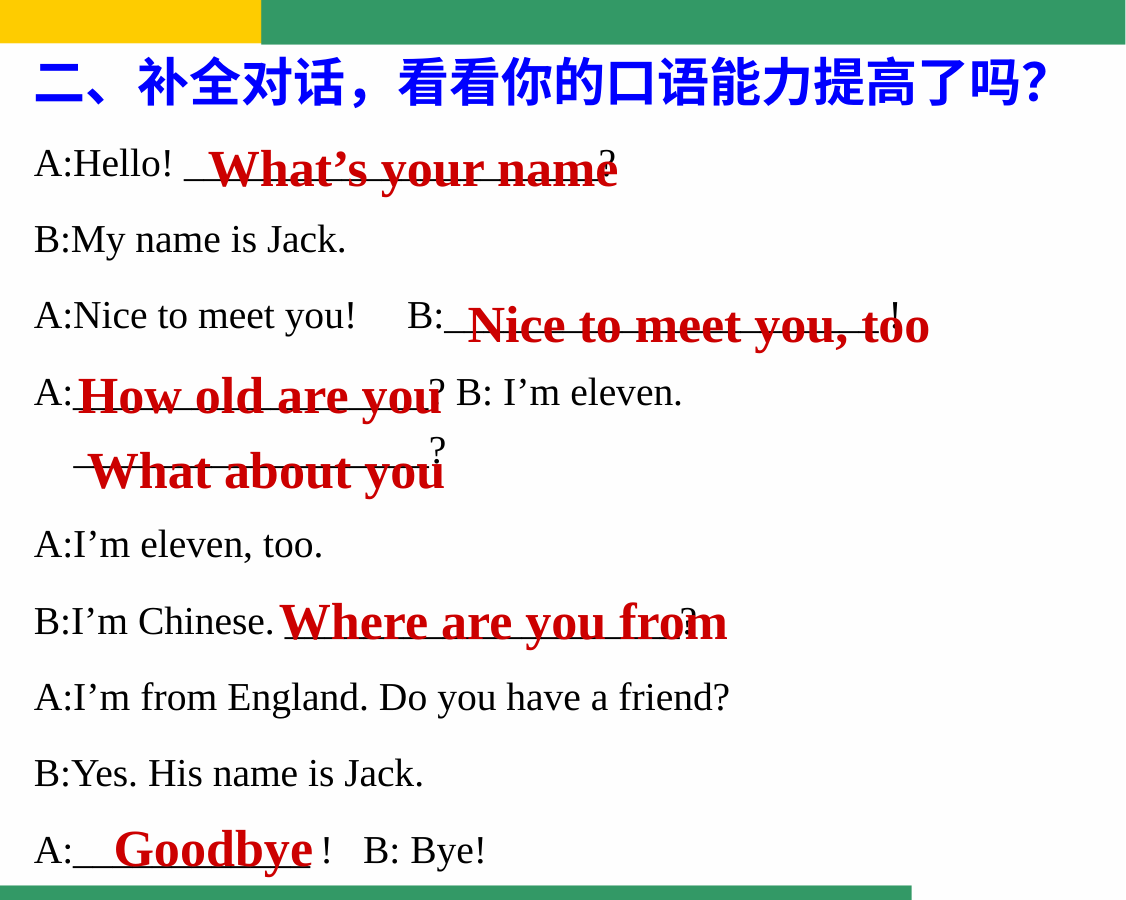

二、补全对话，看看你的口语能力提高了吗？
| A:Hello! \_\_\_\_\_\_\_\_\_\_\_\_\_\_\_\_\_\_\_\_\_? |
| --- |
| B:My name is Jack. |
| A:Nice to meet you! B:\_\_\_\_\_\_\_\_\_\_\_\_\_\_\_\_\_\_\_\_\_\_ ! |
| A:\_\_\_\_\_\_\_\_\_\_\_\_\_\_\_\_\_\_? B: I’m eleven. \_\_\_\_\_\_\_\_\_\_\_\_\_\_\_\_\_\_? |
| A:I’m eleven, too. |
| B:I’m Chinese. \_\_\_\_\_\_\_\_\_\_\_\_\_\_\_\_\_\_\_\_? |
| A:I’m from England. Do you have a friend? |
| B:Yes. His name is Jack. |
| A:\_\_\_\_\_\_\_\_\_\_\_\_ ! B: Bye! |
What’s your name
Nice to meet you, too
How old are you
What about you
Where are you from
Goodbye